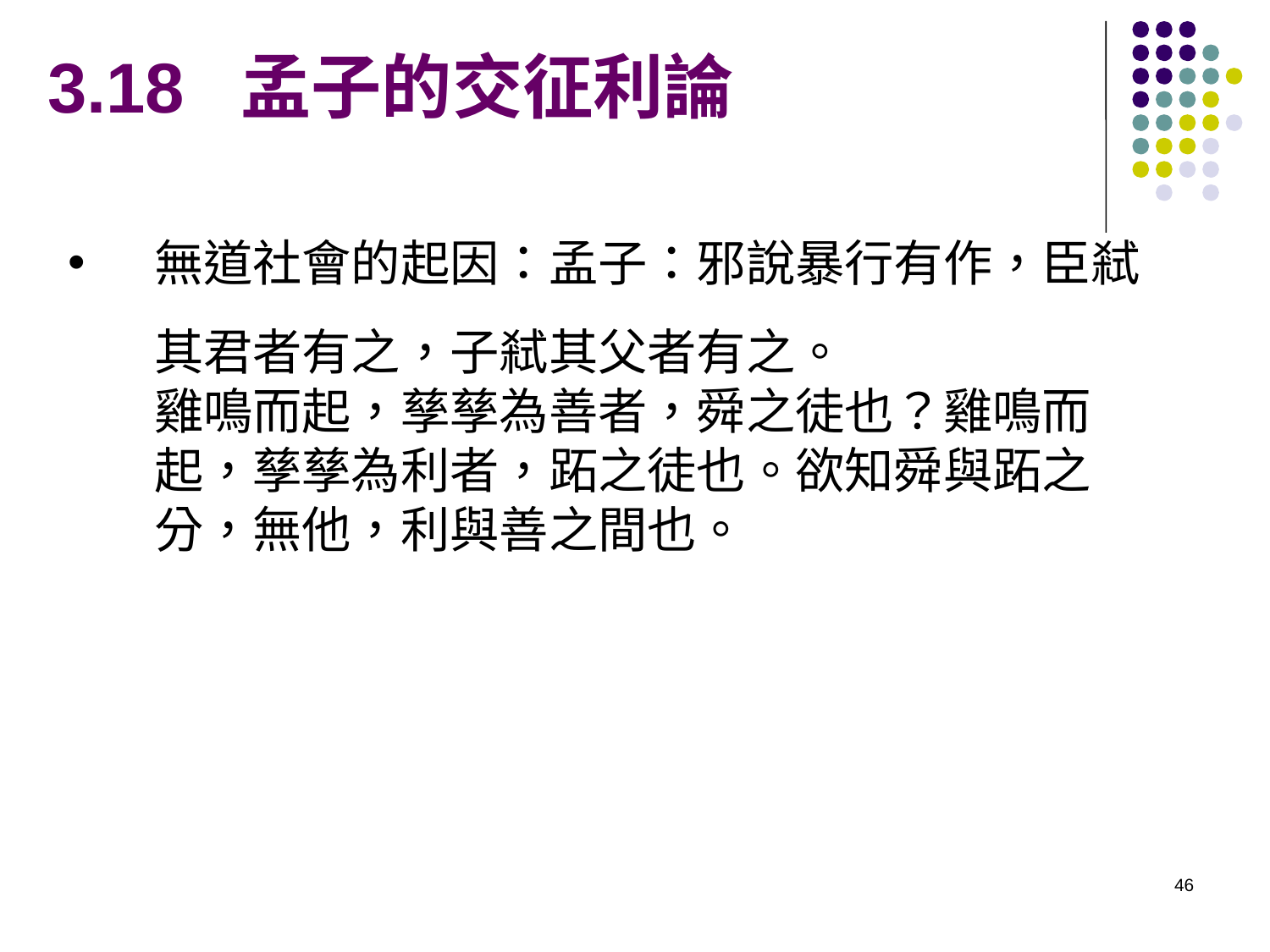

3.18  孟子的交征利論

無道社會的起因：孟子：邪說暴行有作，臣弒其君者有之，子弒其父者有之。
雞鳴而起，孳孳為善者，舜之徒也？雞鳴而起，孳孳為利者，跖之徒也。欲知舜與跖之分，無他，利與善之間也。

46